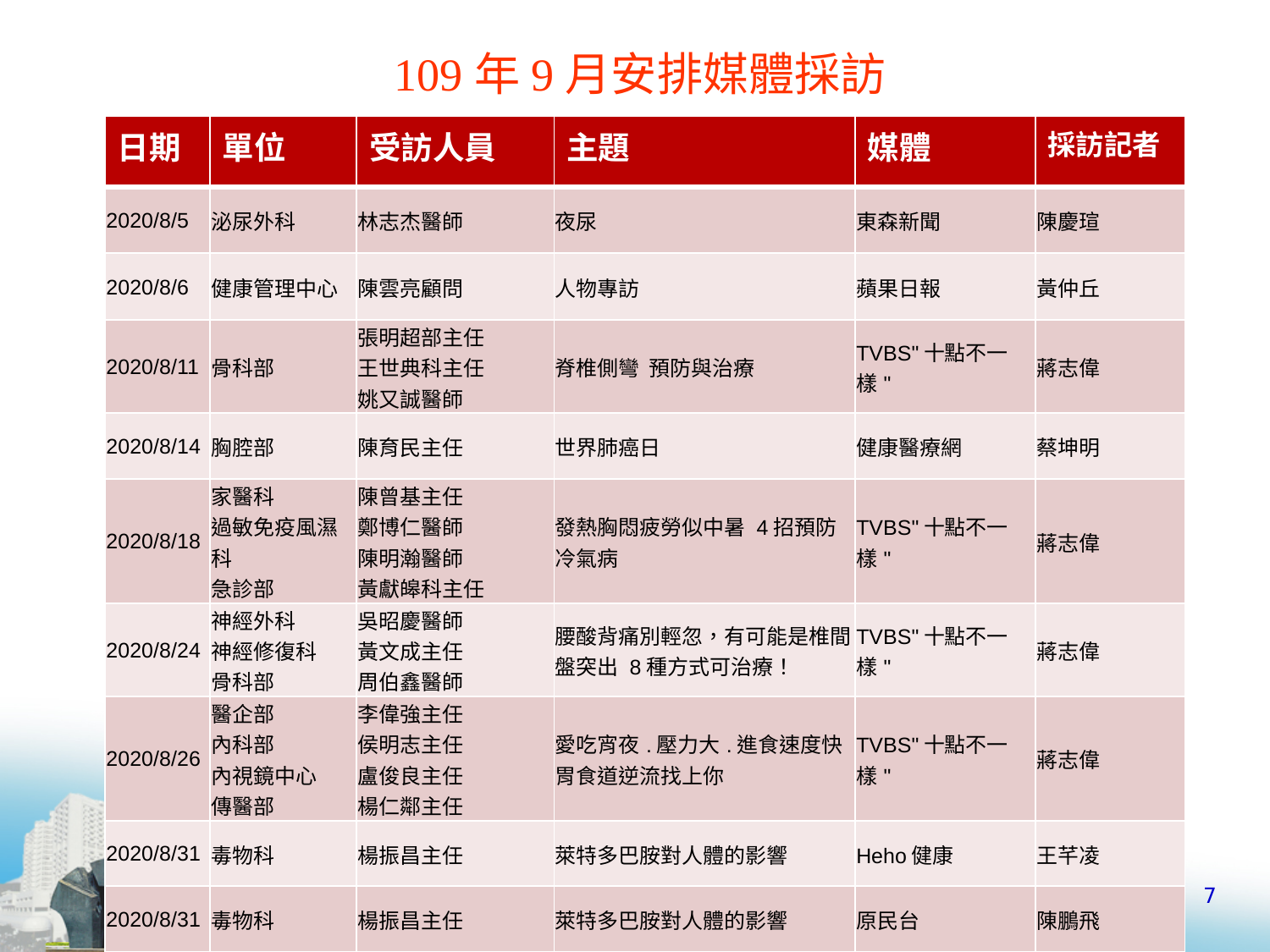

# 109年9月安排媒體採訪
| 日期 | 單位 | 受訪人員 | 主題 | 媒體 | 採訪記者 |
| --- | --- | --- | --- | --- | --- |
| 2020/8/5 | 泌尿外科 | 林志杰醫師 | 夜尿 | 東森新聞 | 陳慶瑄 |
| 2020/8/6 | 健康管理中心 | 陳雲亮顧問 | 人物專訪 | 蘋果日報 | 黃仲丘 |
| 2020/8/11 | 骨科部 | 張明超部主任 王世典科主任 姚又誠醫師 | 脊椎側彎 預防與治療 | TVBS"十點不一樣" | 蔣志偉 |
| 2020/8/14 | 胸腔部 | 陳育民主任 | 世界肺癌日 | 健康醫療網 | 蔡坤明 |
| 2020/8/18 | 家醫科 過敏免疫風濕科 急診部 | 陳曾基主任 鄭博仁醫師 陳明瀚醫師 黃獻皞科主任 | 發熱胸悶疲勞似中暑 4招預防冷氣病 | TVBS"十點不一樣" | 蔣志偉 |
| 2020/8/24 | 神經外科 神經修復科 骨科部 | 吳昭慶醫師 黃文成主任 周伯鑫醫師 | 腰酸背痛別輕忽，有可能是椎間盤突出 8種方式可治療！ | TVBS"十點不一樣" | 蔣志偉 |
| 2020/8/26 | 醫企部 內科部 內視鏡中心 傳醫部 | 李偉強主任 侯明志主任 盧俊良主任 楊仁鄰主任 | 愛吃宵夜.壓力大.進食速度快 胃食道逆流找上你 | TVBS"十點不一樣" | 蔣志偉 |
| 2020/8/31 | 毒物科 | 楊振昌主任 | 萊特多巴胺對人體的影響 | Heho健康 | 王芊凌 |
| 2020/8/31 | 毒物科 | 楊振昌主任 | 萊特多巴胺對人體的影響 | 原民台 | 陳鵬飛 |
7